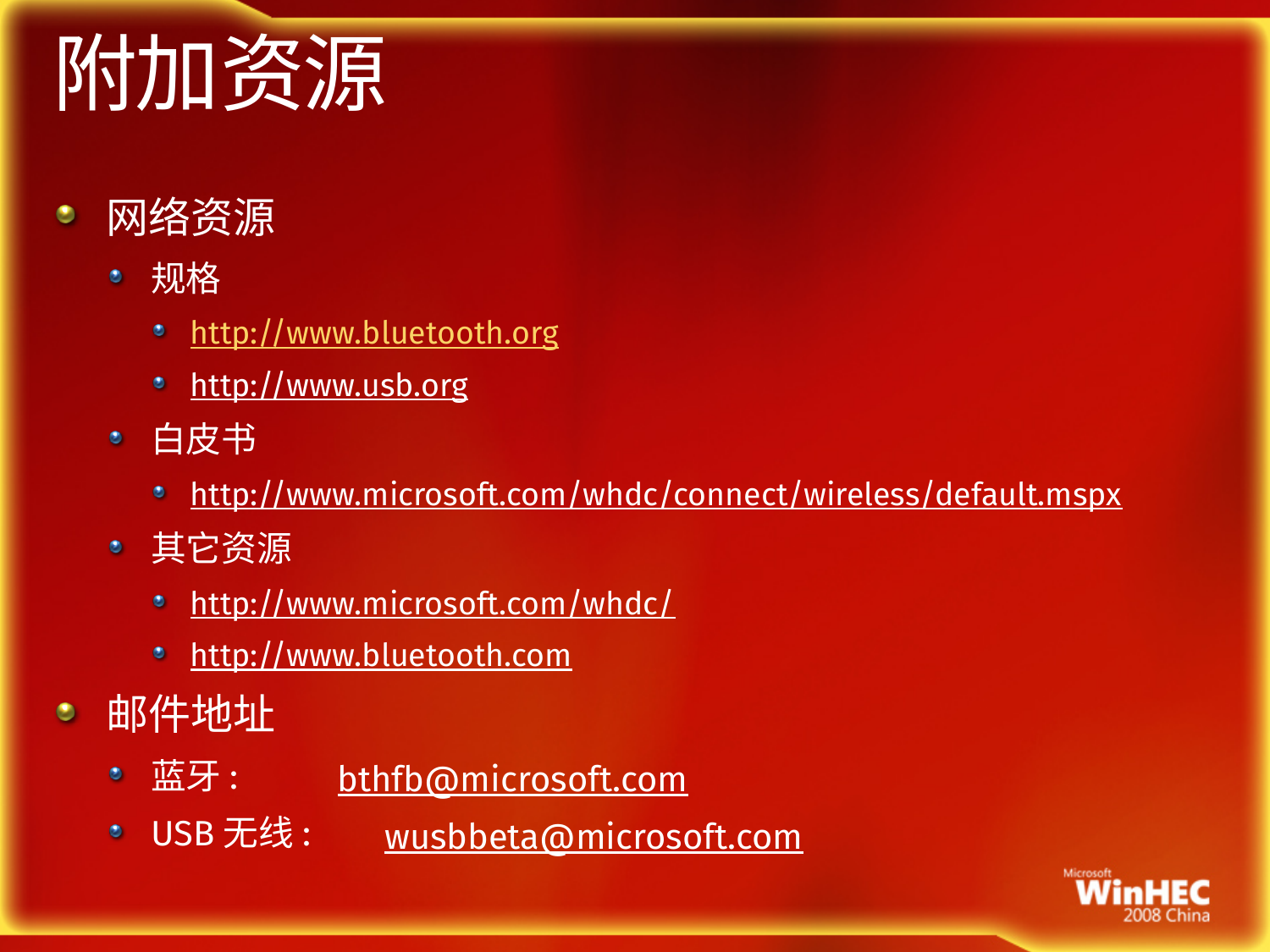

# 附加资源
网络资源
规格
http://www.bluetooth.org
http://www.usb.org
白皮书
http://www.microsoft.com/whdc/connect/wireless/default.mspx
其它资源
http://www.microsoft.com/whdc/
http://www.bluetooth.com
邮件地址
蓝牙:
USB无线:
bthfb@microsoft.com
wusbbeta@microsoft.com